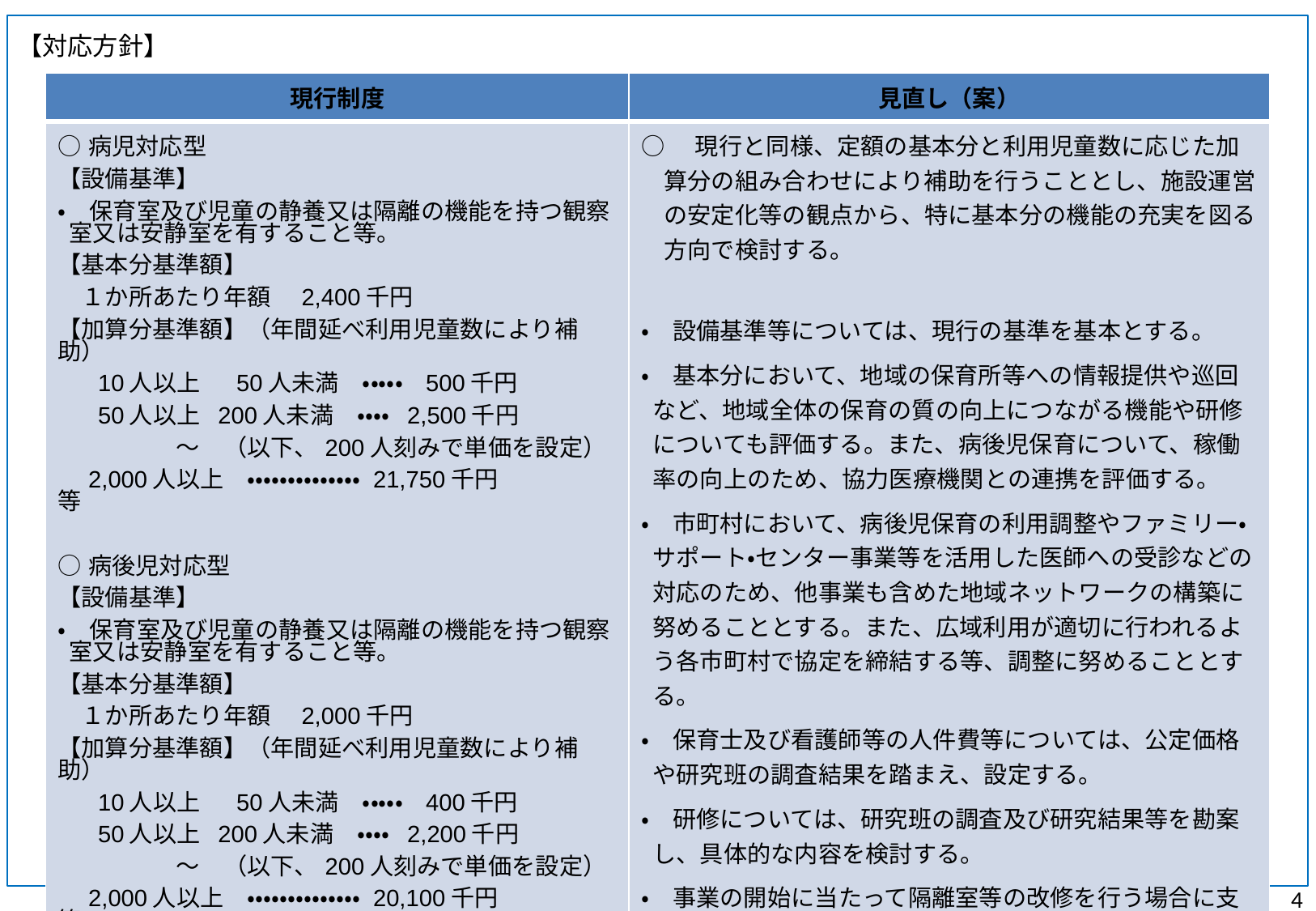

【対応方針】
| 現行制度 | 見直し（案） |
| --- | --- |
| ○病児対応型 【設備基準】 ・　保育室及び児童の静養又は隔離の機能を持つ観察室又は安静室を有すること等。 【基本分基準額】 　１か所あたり年額　2,400千円 【加算分基準額】（年間延べ利用児童数により補助） 10人以上　 50人未満　・・・・・ 500千円 50人以上 200人未満　・・・・ 2,500千円 　　　　　～　（以下、200人刻みで単価を設定） 　2,000人以上　・・・・・・・・・・・・・・ 21,750千円　　　　　等 ○病後児対応型 【設備基準】 ・　保育室及び児童の静養又は隔離の機能を持つ観察室又は安静室を有すること等。 【基本分基準額】 　１か所あたり年額　2,000千円 【加算分基準額】（年間延べ利用児童数により補助） 10人以上　 50人未満　・・・・・ 400千円 50人以上 200人未満　・・・・ 2,200千円 　　　　　～　（以下、200人刻みで単価を設定） 　2,000人以上　・・・・・・・・・・・・・・ 20,100千円　　　　　等 | ○　現行と同様、定額の基本分と利用児童数に応じた加算分の組み合わせにより補助を行うこととし、施設運営の安定化等の観点から、特に基本分の機能の充実を図る方向で検討する。 ・　設備基準等については、現行の基準を基本とする。 ・　基本分において、地域の保育所等への情報提供や巡回など、地域全体の保育の質の向上につながる機能や研修についても評価する。また、病後児保育について、稼働率の向上のため、協力医療機関との連携を評価する。 ・　市町村において、病後児保育の利用調整やファミリー・サポート・センター事業等を活用した医師への受診などの対応のため、他事業も含めた地域ネットワークの構築に努めることとする。また、広域利用が適切に行われるよう各市町村で協定を締結する等、調整に努めることとする。 ・　保育士及び看護師等の人件費等については、公定価格や研究班の調査結果を踏まえ、設定する。 ・　研修については、研究班の調査及び研究結果等を勘案し、具体的な内容を検討する。 ・　事業の開始に当たって隔離室等の改修を行う場合に支援を行うこととする。 |
4